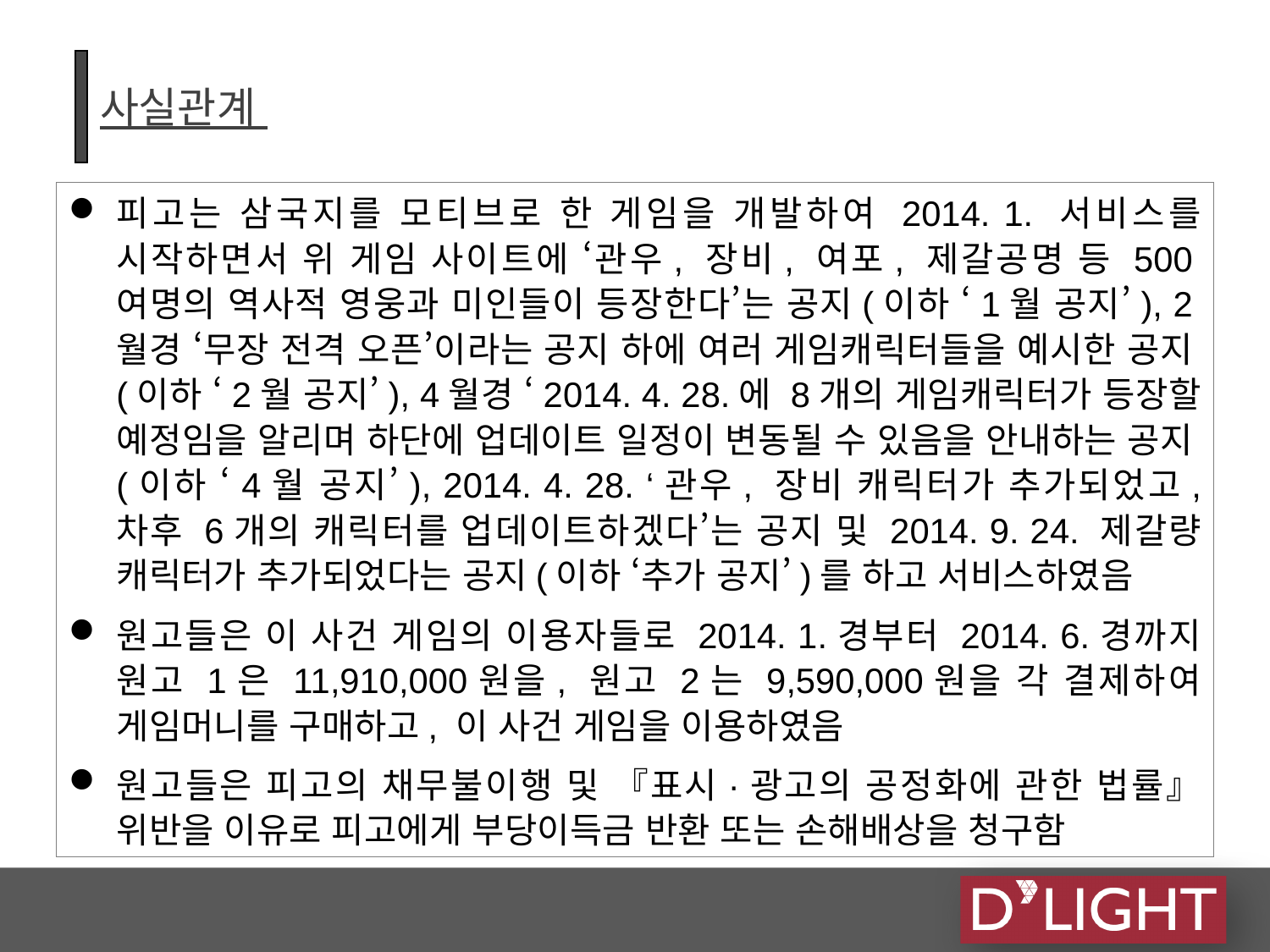

# 사실관계
피고는 삼국지를 모티브로 한 게임을 개발하여 2014. 1. 서비스를 시작하면서 위 게임 사이트에 ‘관우, 장비, 여포, 제갈공명 등 500여명의 역사적 영웅과 미인들이 등장한다’는 공지(이하 ‘1월 공지’), 2월경 ‘무장 전격 오픈’이라는 공지 하에 여러 게임캐릭터들을 예시한 공지(이하 ‘2월 공지’), 4월경 ‘2014. 4. 28.에 8개의 게임캐릭터가 등장할 예정임을 알리며 하단에 업데이트 일정이 변동될 수 있음을 안내하는 공지(이하 ‘4월 공지’), 2014. 4. 28. ‘관우, 장비 캐릭터가 추가되었고, 차후 6개의 캐릭터를 업데이트하겠다’는 공지 및 2014. 9. 24. 제갈량 캐릭터가 추가되었다는 공지(이하 ‘추가 공지’)를 하고 서비스하였음
원고들은 이 사건 게임의 이용자들로 2014. 1.경부터 2014. 6.경까지 원고 1은 11,910,000원을, 원고 2는 9,590,000원을 각 결제하여 게임머니를 구매하고, 이 사건 게임을 이용하였음
원고들은 피고의 채무불이행 및 『표시·광고의 공정화에 관한 법률』 위반을 이유로 피고에게 부당이득금 반환 또는 손해배상을 청구함